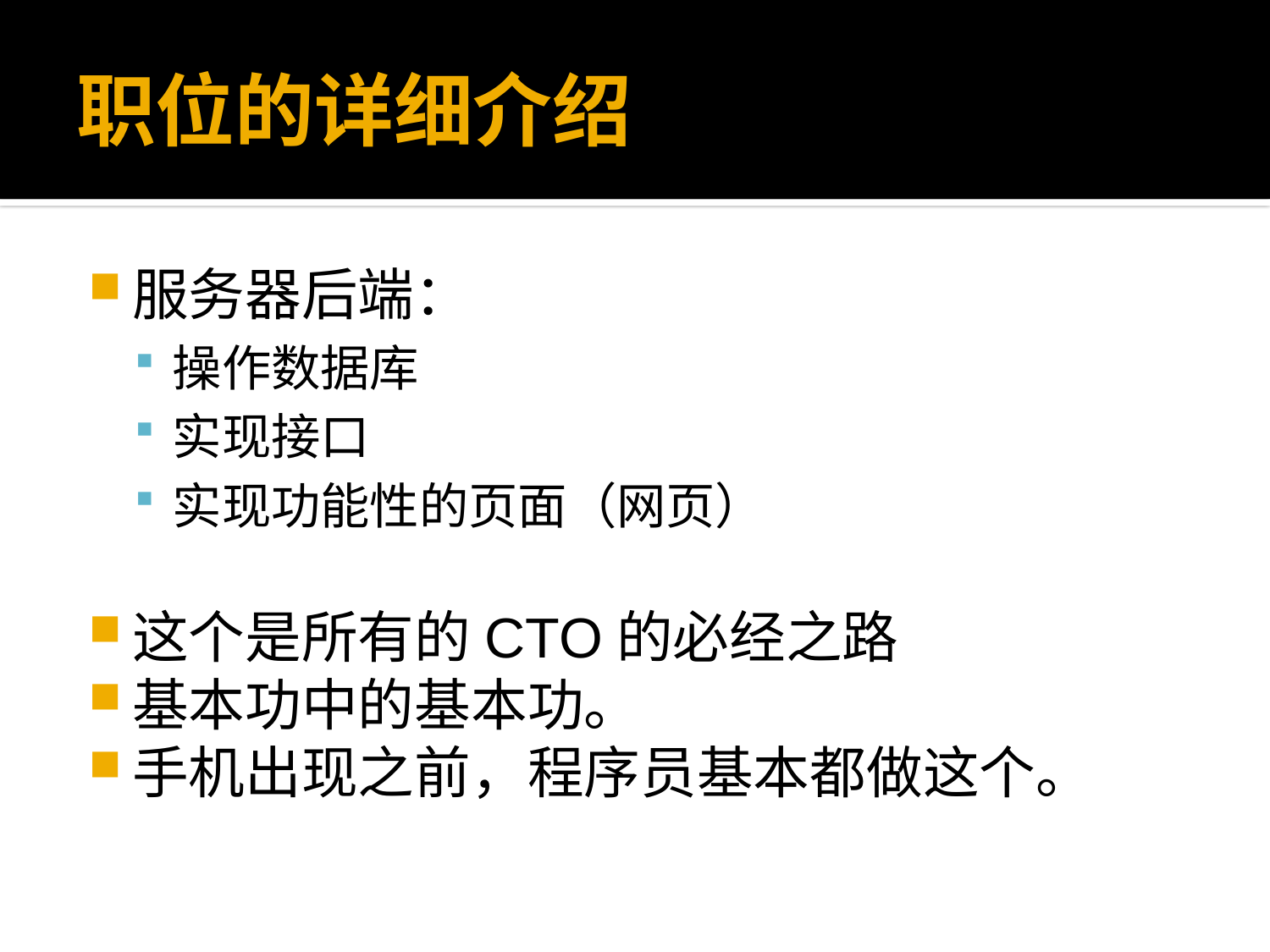

# 职位的详细介绍
服务器后端：
操作数据库
实现接口
实现功能性的页面（网页）

这个是所有的CTO的必经之路
基本功中的基本功。
手机出现之前，程序员基本都做这个。